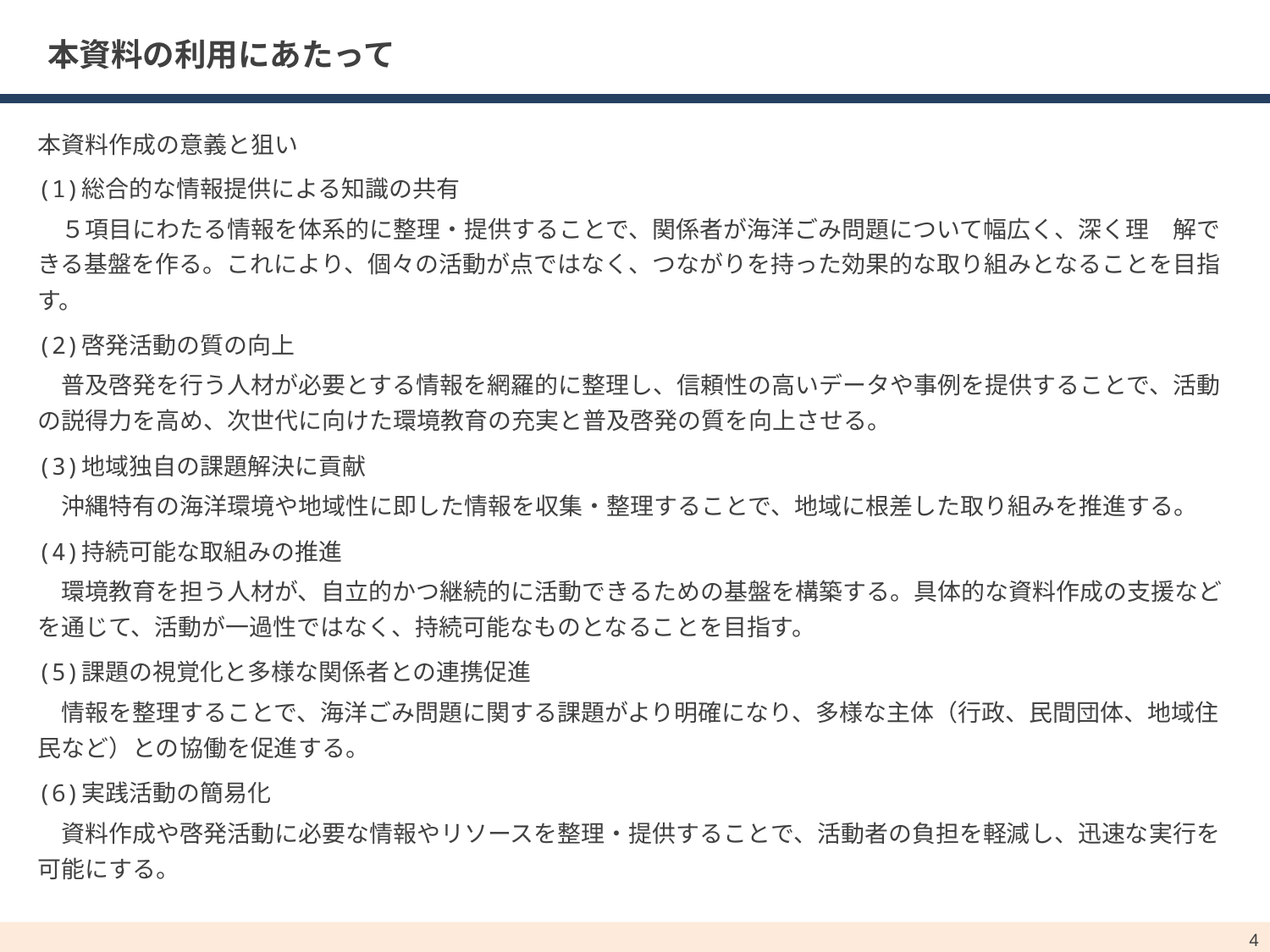

# 本資料の利用にあたって
本資料作成の意義と狙い
(1)総合的な情報提供による知識の共有
　５項目にわたる情報を体系的に整理・提供することで、関係者が海洋ごみ問題について幅広く、深く理　解できる基盤を作る。これにより、個々の活動が点ではなく、つながりを持った効果的な取り組みとなることを目指す。
(2)啓発活動の質の向上
　普及啓発を行う人材が必要とする情報を網羅的に整理し、信頼性の高いデータや事例を提供することで、活動の説得力を高め、次世代に向けた環境教育の充実と普及啓発の質を向上させる。
(3)地域独自の課題解決に貢献
　沖縄特有の海洋環境や地域性に即した情報を収集・整理することで、地域に根差した取り組みを推進する。
(4)持続可能な取組みの推進
　環境教育を担う人材が、自立的かつ継続的に活動できるための基盤を構築する。具体的な資料作成の支援などを通じて、活動が一過性ではなく、持続可能なものとなることを目指す。
(5)課題の視覚化と多様な関係者との連携促進
　情報を整理することで、海洋ごみ問題に関する課題がより明確になり、多様な主体（行政、民間団体、地域住民など）との協働を促進する。
(6)実践活動の簡易化
　資料作成や啓発活動に必要な情報やリソースを整理・提供することで、活動者の負担を軽減し、迅速な実行を可能にする。